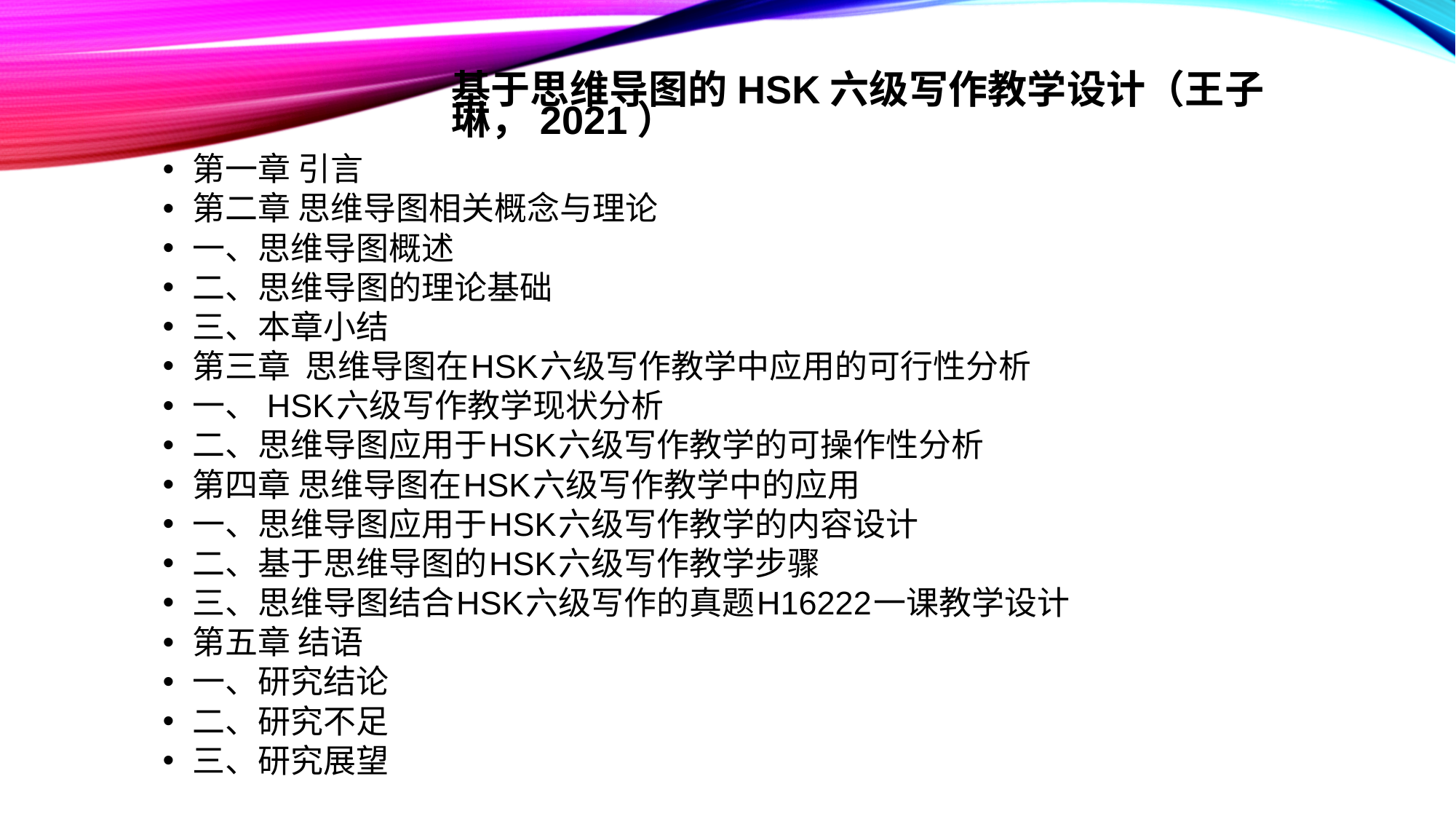

# 基于思维导图的HSK六级写作教学设计（王子琳，2021）
第一章 引言
第二章 思维导图相关概念与理论
一、思维导图概述
二、思维导图的理论基础
三、本章小结
第三章  思维导图在HSK六级写作教学中应用的可行性分析
一、 HSK六级写作教学现状分析
二、思维导图应用于HSK六级写作教学的可操作性分析
第四章 思维导图在HSK六级写作教学中的应用
一、思维导图应用于HSK六级写作教学的内容设计
二、基于思维导图的HSK六级写作教学步骤
三、思维导图结合HSK六级写作的真题H16222一课教学设计
第五章 结语
一、研究结论
二、研究不足
三、研究展望